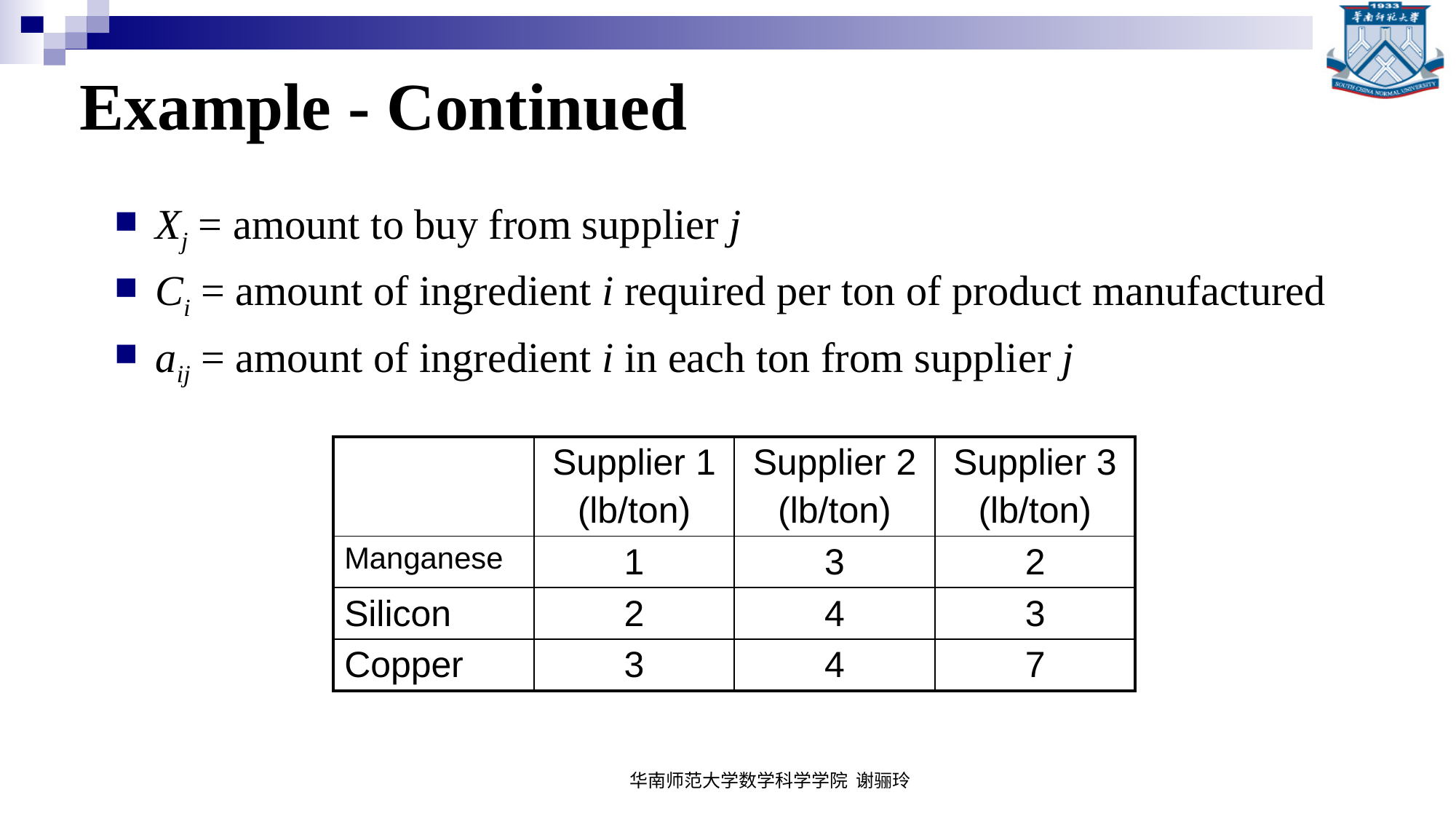

# Example - Continued
Xj = amount to buy from supplier j
Ci = amount of ingredient i required per ton of product manufactured
aij = amount of ingredient i in each ton from supplier j

|  | Supplier 1 (lb/ton) | Supplier 2 (lb/ton) | Supplier 3 (lb/ton) |
| --- | --- | --- | --- |
| Manganese | 1 | 3 | 2 |
| Silicon | 2 | 4 | 3 |
| Copper | 3 | 4 | 7 |
华南师范大学数学科学学院  谢骊玲